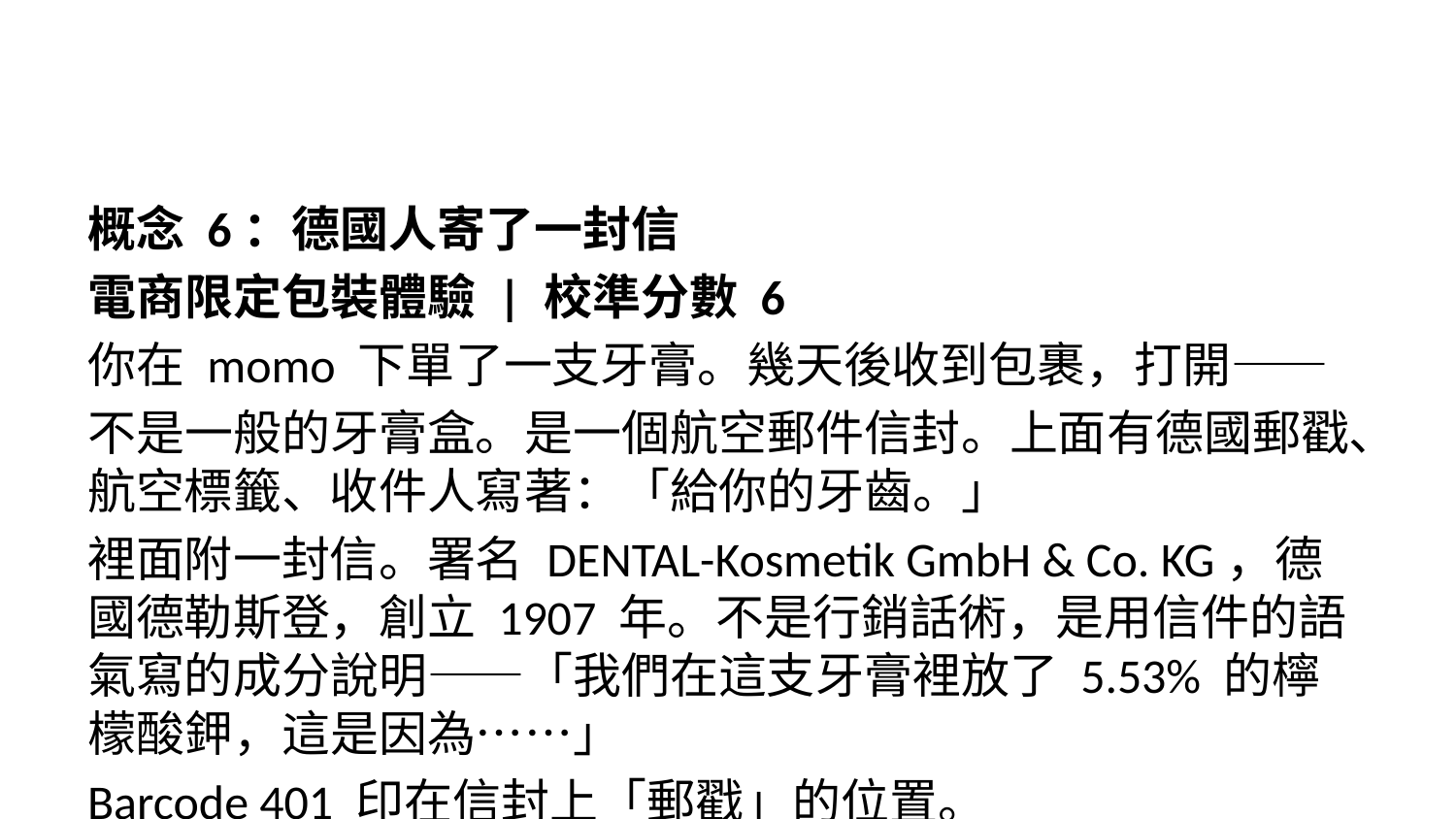

概念 6：德國人寄了一封信
電商限定包裝體驗 | 校準分數 6
你在 momo 下單了一支牙膏。幾天後收到包裹，打開——
不是一般的牙膏盒。是一個航空郵件信封。上面有德國郵戳、航空標籤、收件人寫著：「給你的牙齒。」
裡面附一封信。署名 DENTAL-Kosmetik GmbH & Co. KG，德國德勒斯登，創立 1907 年。不是行銷話術，是用信件的語氣寫的成分說明——「我們在這支牙膏裡放了 5.53% 的檸檬酸鉀，這是因為……」
Barcode 401 印在信封上「郵戳」的位置。
一封來自德國的信。收件人：你的牙齒。
為什麼保留這個概念：它讓「德國原裝進口」從包裝上的一行字，變成一個可以被體驗、被分享的瞬間。預算需求極低，但可以成為 KOL 開箱影片的天然素材。適合在雙 11 等電商檔期搭配推出。
預算概估：NT$25 萬